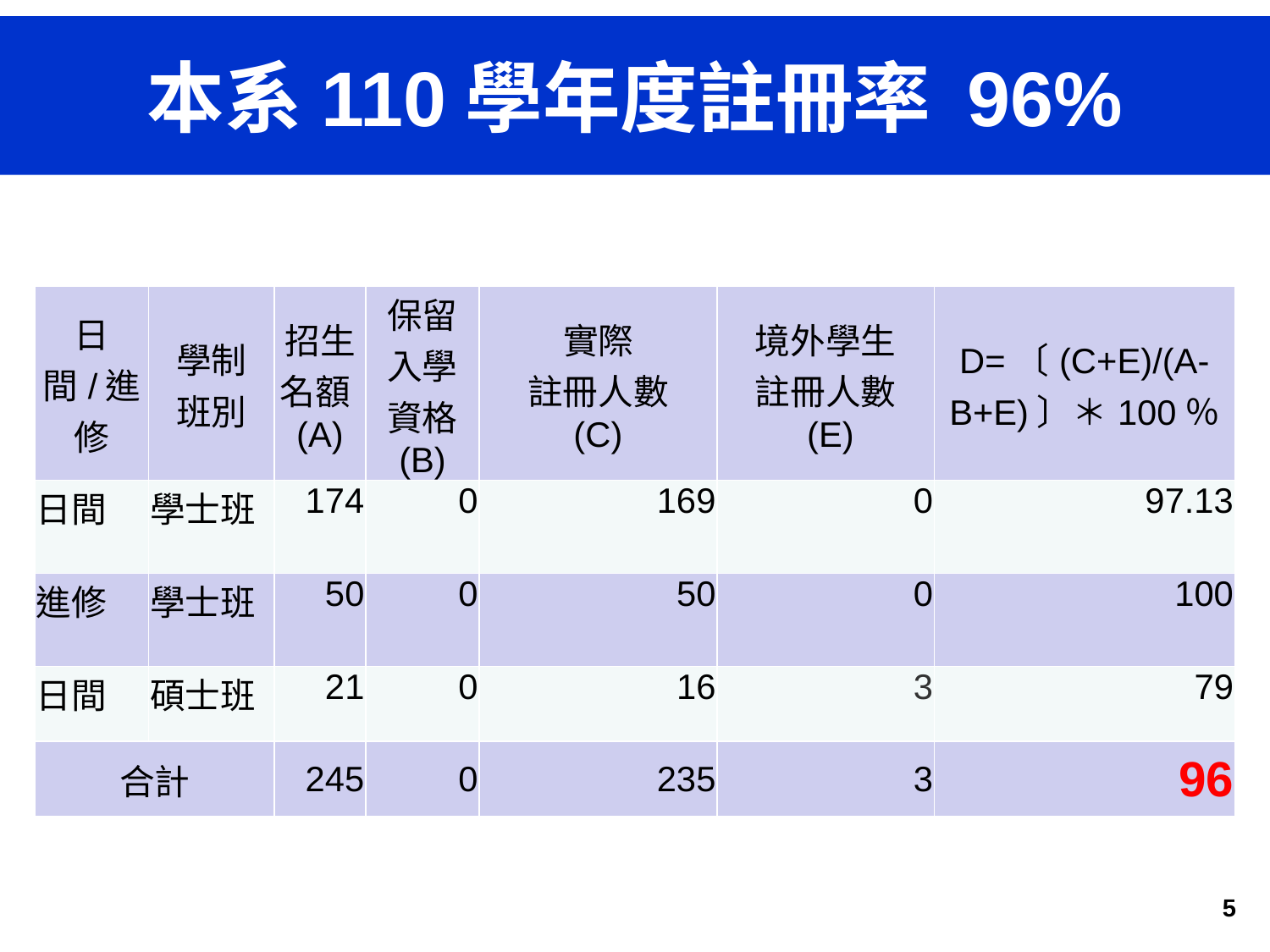

# 本系110學年度註冊率 96%
| 日間/進修 | 學制 班別 | 招生名額(A) | 保留 入學 資格 (B) | 實際 註冊人數 (C) | 境外學生 註冊人數 (E) | D=〔(C+E)/(A-B+E)〕＊100％ |
| --- | --- | --- | --- | --- | --- | --- |
| 日間 | 學士班 | 174 | 0 | 169 | 0 | 97.13 |
| 進修 | 學士班 | 50 | 0 | 50 | 0 | 100 |
| 日間 | 碩士班 | 21 | 0 | 16 | 3 | 79 |
| 合計 |  | 245 | 0 | 235 | 3 | 96 |
5